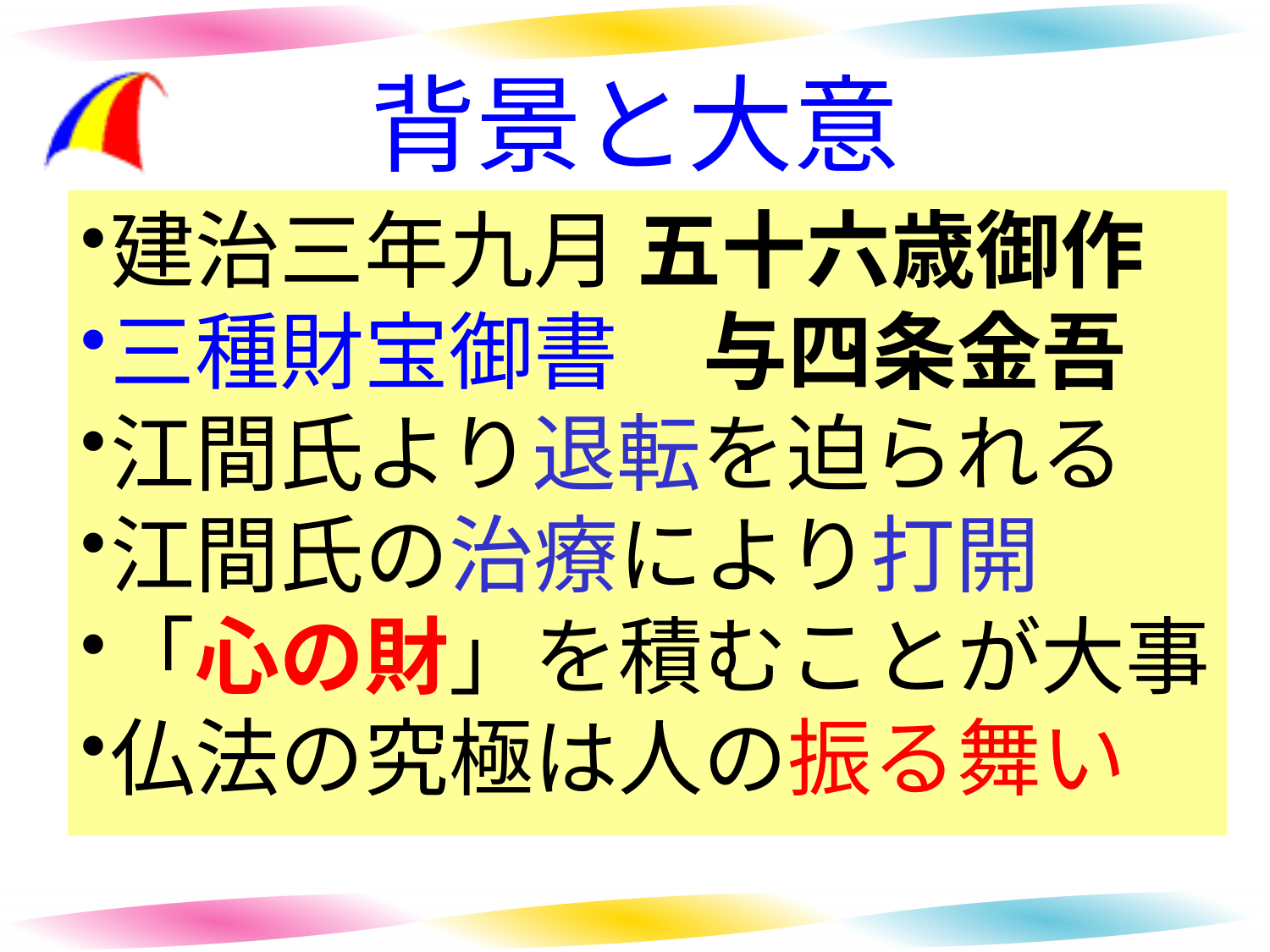

# 背景と大意
建治三年九月 五十六歳御作
三種財宝御書　与四条金吾
江間氏より退転を迫られる
江間氏の治療により打開
「心の財」を積むことが大事
仏法の究極は人の振る舞い